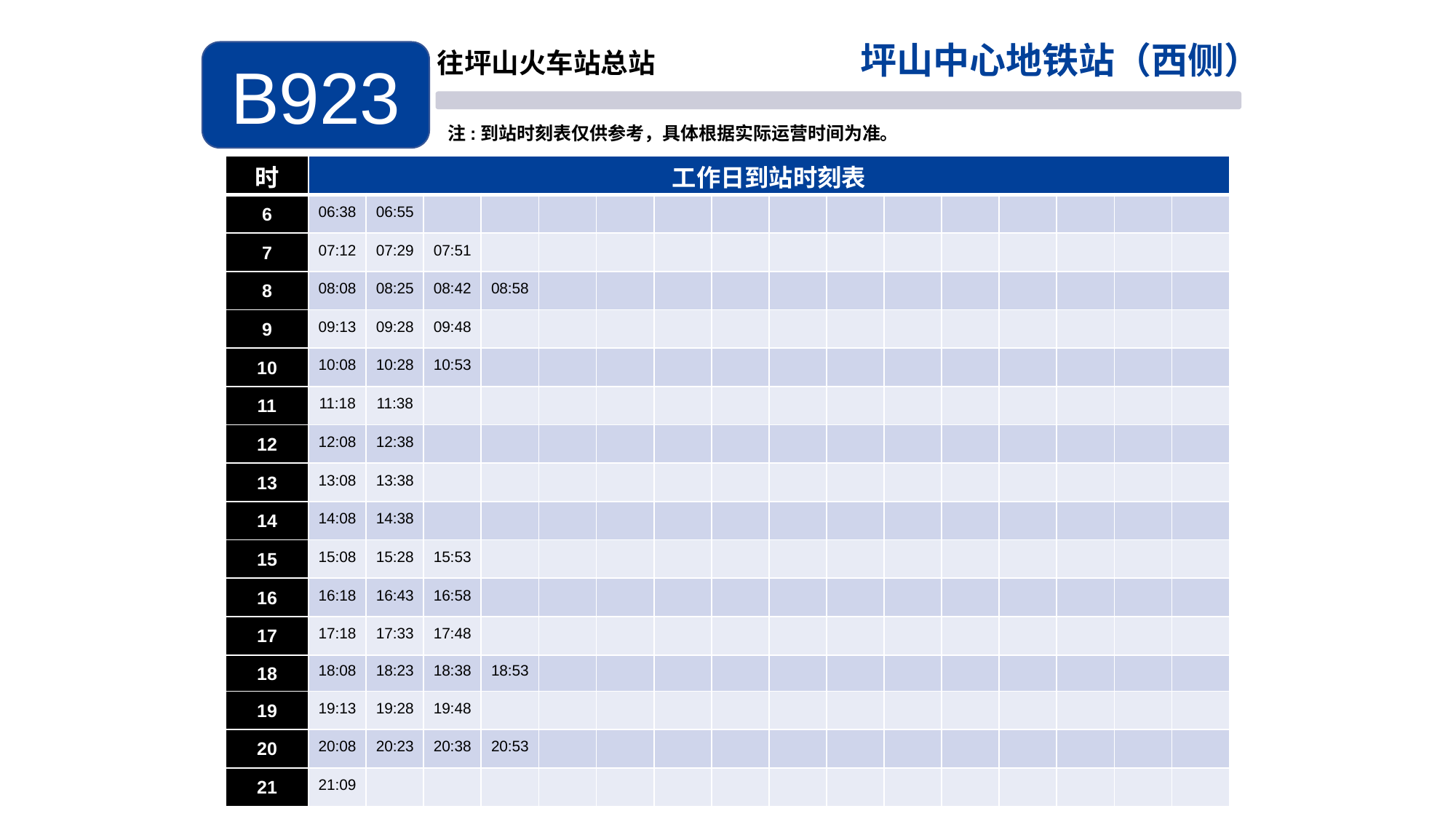

坪山中心地铁站（西侧）
B923
往坪山火车站总站

注:到站时刻表仅供参考，具体根据实际运营时间为准。
| 时 | 工作日到站时刻表 |  |  |  |  |  |  |  |  |  |  |  |  |  |  |  |
| --- | --- | --- | --- | --- | --- | --- | --- | --- | --- | --- | --- | --- | --- | --- | --- | --- |
| 6 | 06:38 | 06:55 |  |  |  |  |  |  |  |  |  |  |  |  |  |  |
| 7 | 07:12 | 07:29 | 07:51 |  |  |  |  |  |  |  |  |  |  |  |  |  |
| 8 | 08:08 | 08:25 | 08:42 | 08:58 |  |  |  |  |  |  |  |  |  |  |  |  |
| 9 | 09:13 | 09:28 | 09:48 |  |  |  |  |  |  |  |  |  |  |  |  |  |
| 10 | 10:08 | 10:28 | 10:53 |  |  |  |  |  |  |  |  |  |  |  |  |  |
| 11 | 11:18 | 11:38 |  |  |  |  |  |  |  |  |  |  |  |  |  |  |
| 12 | 12:08 | 12:38 |  |  |  |  |  |  |  |  |  |  |  |  |  |  |
| 13 | 13:08 | 13:38 |  |  |  |  |  |  |  |  |  |  |  |  |  |  |
| 14 | 14:08 | 14:38 |  |  |  |  |  |  |  |  |  |  |  |  |  |  |
| 15 | 15:08 | 15:28 | 15:53 |  |  |  |  |  |  |  |  |  |  |  |  |  |
| 16 | 16:18 | 16:43 | 16:58 |  |  |  |  |  |  |  |  |  |  |  |  |  |
| 17 | 17:18 | 17:33 | 17:48 |  |  |  |  |  |  |  |  |  |  |  |  |  |
| 18 | 18:08 | 18:23 | 18:38 | 18:53 |  |  |  |  |  |  |  |  |  |  |  |  |
| 19 | 19:13 | 19:28 | 19:48 |  |  |  |  |  |  |  |  |  |  |  |  |  |
| 20 | 20:08 | 20:23 | 20:38 | 20:53 |  |  |  |  |  |  |  |  |  |  |  |  |
| 21 | 21:09 |  |  |  |  |  |  |  |  |  |  |  |  |  |  |  |